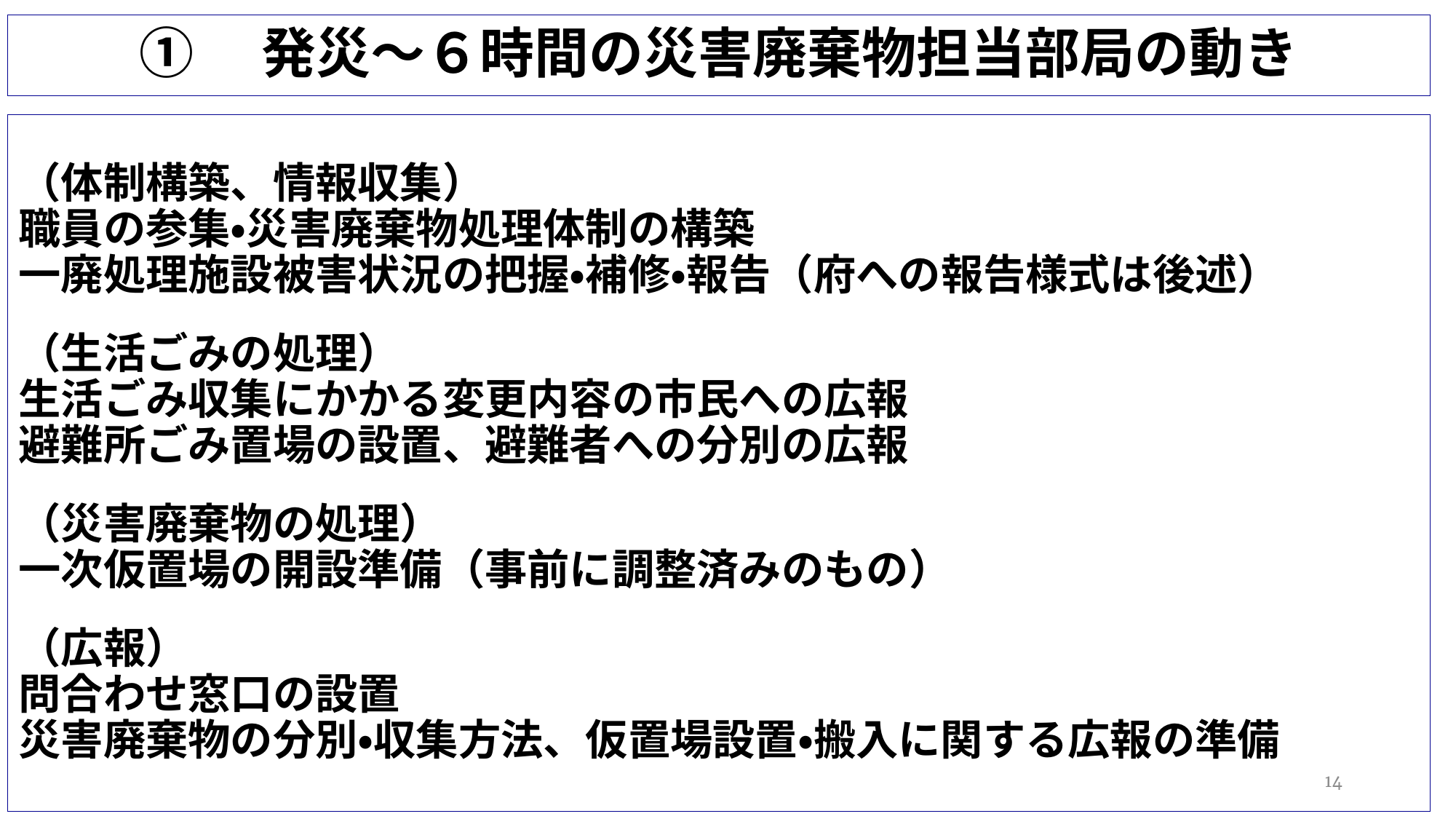

①　発災～６時間の災害廃棄物担当部局の動き
（体制構築、情報収集）
職員の参集・災害廃棄物処理体制の構築
一廃処理施設被害状況の把握・補修・報告（府への報告様式は後述）

（生活ごみの処理）
生活ごみ収集にかかる変更内容の市民への広報
避難所ごみ置場の設置、避難者への分別の広報

（災害廃棄物の処理）
一次仮置場の開設準備（事前に調整済みのもの）

（広報）
問合わせ窓口の設置
災害廃棄物の分別・収集方法、仮置場設置・搬入に関する広報の準備
14